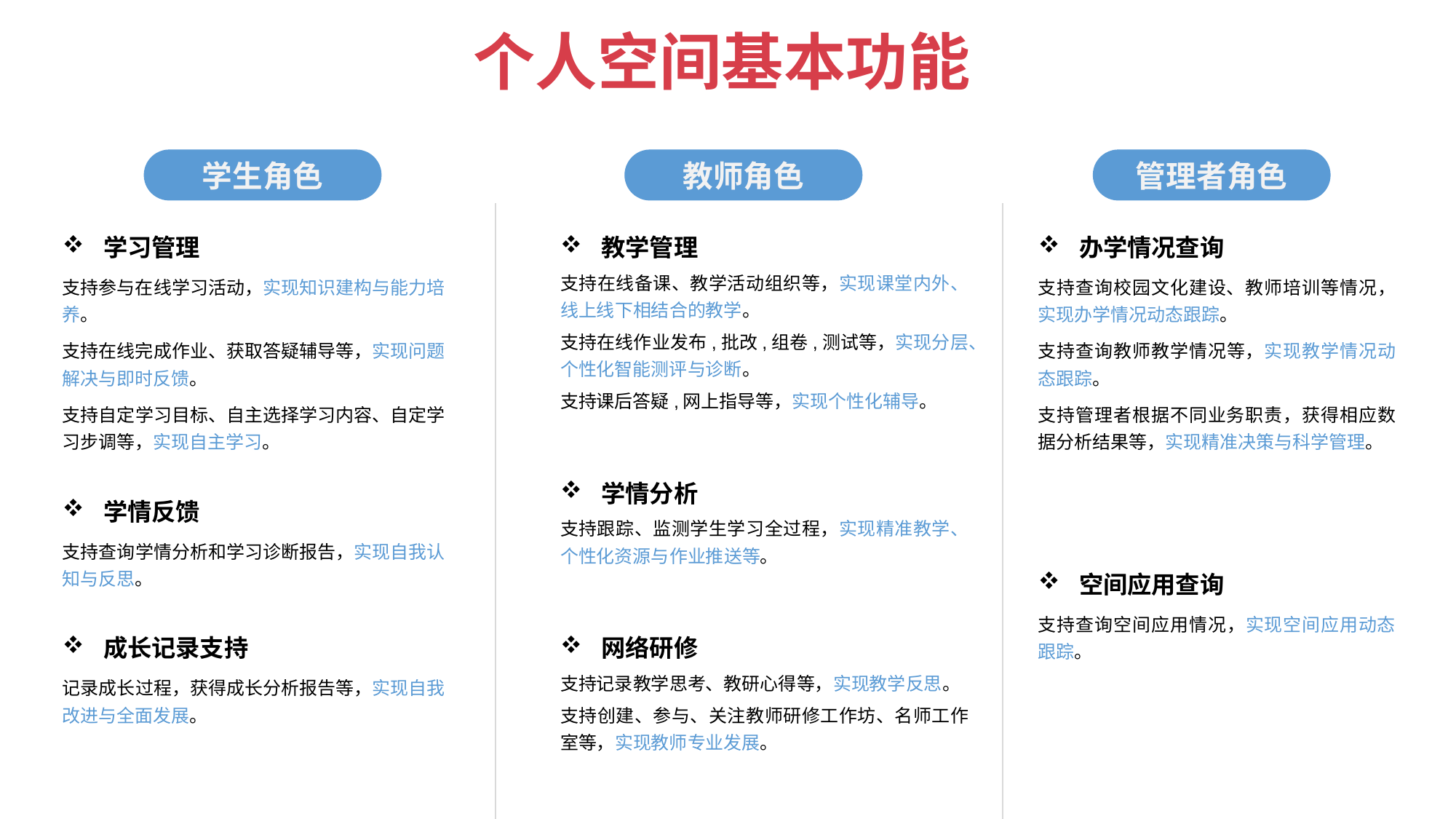

# 个人空间基本功能
学生角色
教师角色
管理者角色
学习管理
支持参与在线学习活动，实现知识建构与能力培养。
支持在线完成作业、获取答疑辅导等，实现问题解决与即时反馈。
支持自定学习目标、自主选择学习内容、自定学习步调等，实现自主学习。

学情反馈
支持查询学情分析和学习诊断报告，实现自我认知与反思。

成长记录支持
记录成长过程，获得成长分析报告等，实现自我改进与全面发展。
教学管理
支持在线备课、教学活动组织等，实现课堂内外、线上线下相结合的教学。
支持在线作业发布,批改,组卷,测试等，实现分层、个性化智能测评与诊断。
支持课后答疑,网上指导等，实现个性化辅导。

学情分析
支持跟踪、监测学生学习全过程，实现精准教学、个性化资源与作业推送等。

网络研修
支持记录教学思考、教研心得等，实现教学反思。
支持创建、参与、关注教师研修工作坊、名师工作室等，实现教师专业发展。
办学情况查询
支持查询校园文化建设、教师培训等情况，实现办学情况动态跟踪。
支持查询教师教学情况等，实现教学情况动态跟踪。
支持管理者根据不同业务职责，获得相应数据分析结果等，实现精准决策与科学管理。

空间应用查询
支持查询空间应用情况，实现空间应用动态跟踪。